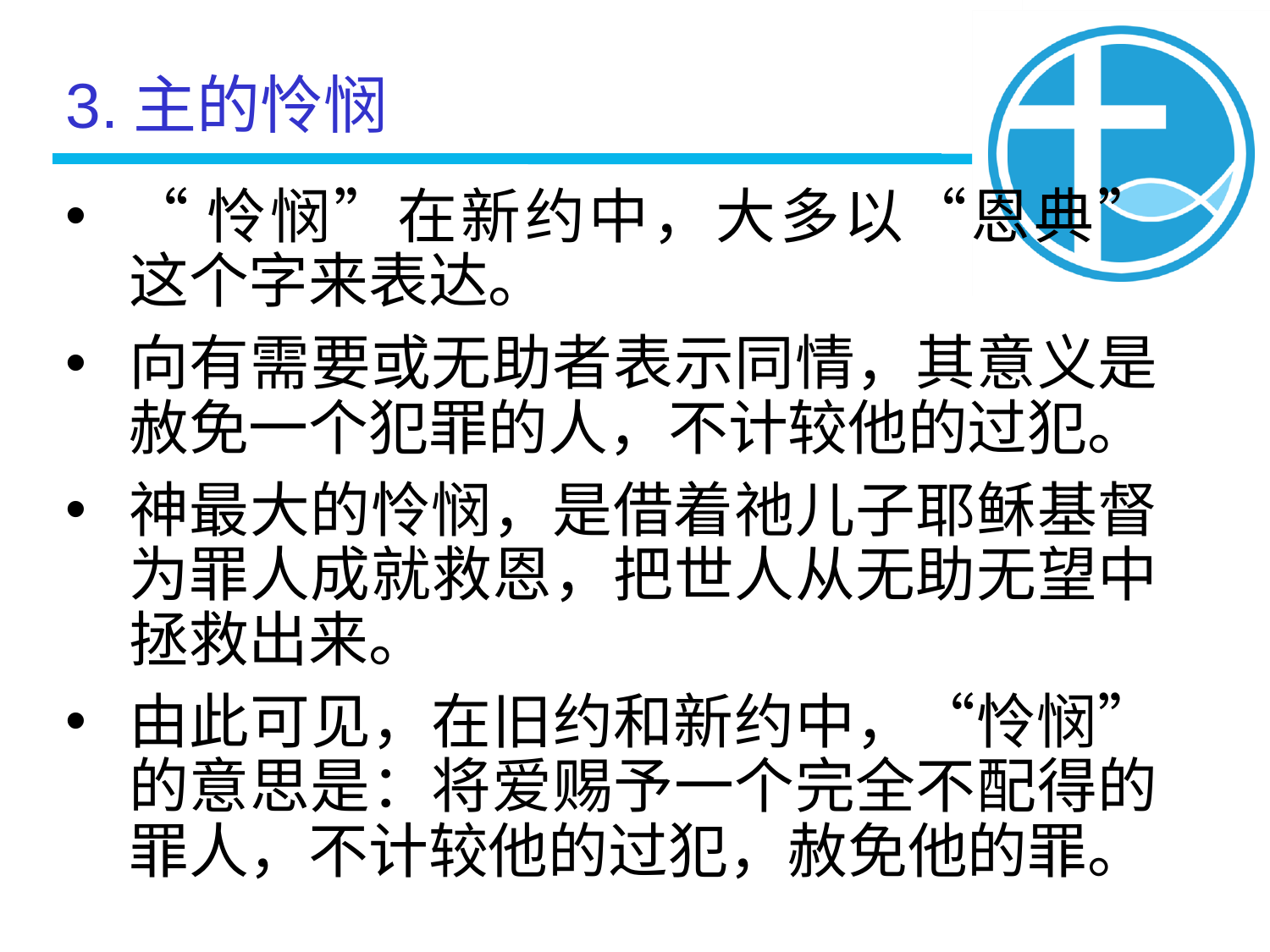

3.主的怜悯
“怜悯”在新约中，大多以“恩典”这个字来表达。
向有需要或无助者表示同情，其意义是赦免一个犯罪的人，不计较他的过犯。
神最大的怜悯，是借着祂儿子耶稣基督为罪人成就救恩，把世人从无助无望中拯救出来。
由此可见，在旧约和新约中，“怜悯”的意思是：将爱赐予一个完全不配得的罪人，不计较他的过犯，赦免他的罪。